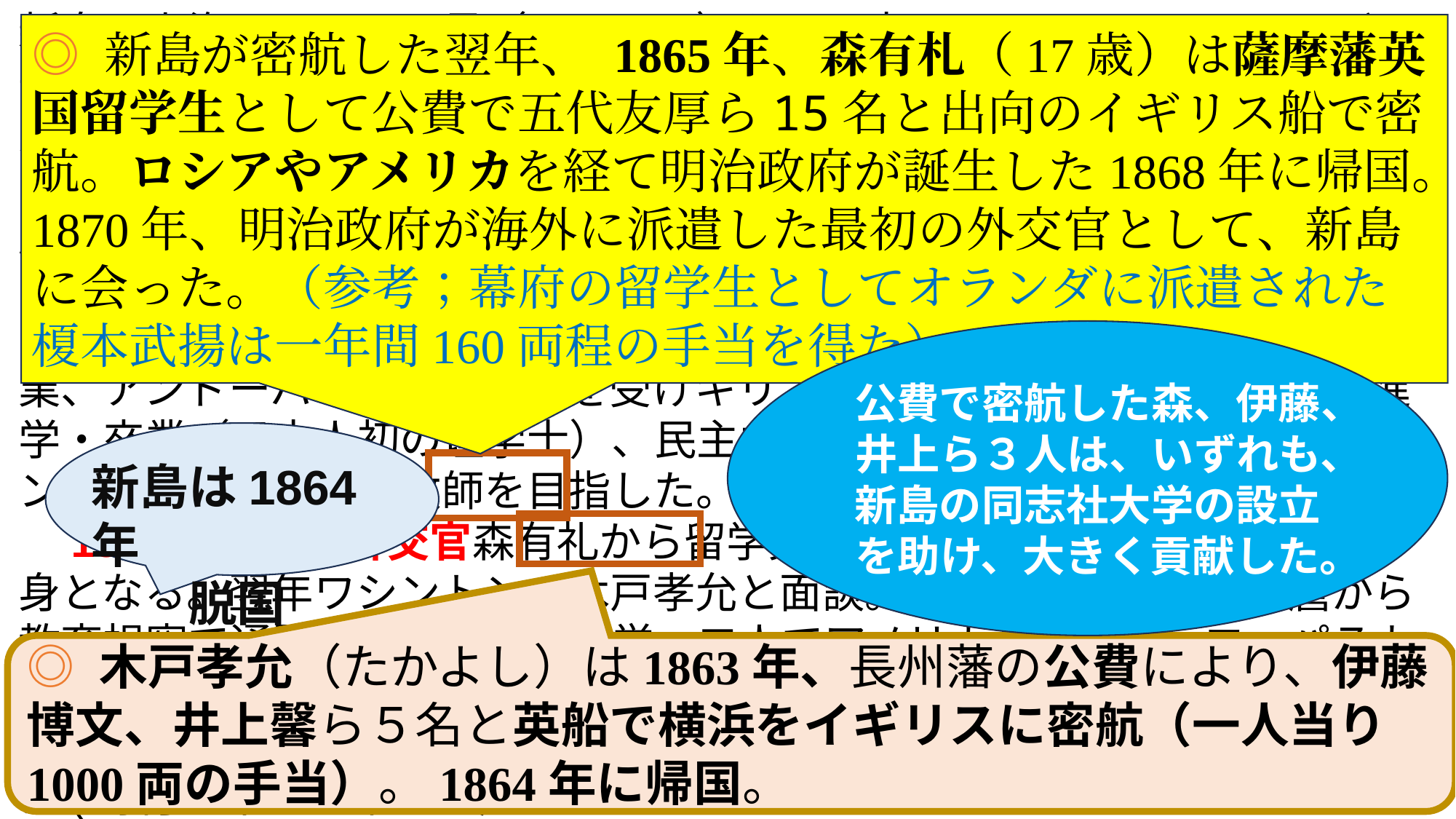

新島は上海でベルリン号（207トン）から三本マストのワイルド・ロバー号(1100トン）に移り、憧れのボストンに1865年7月20日に着いた。乗員は下船、残された新島は孤独と不安の中で過ごした。３ヶ月後にS・テイラー船長の手紙を見たと船主ハーディー夫妻が現れ、新島が書き上げた脱国の理由書に感激。物心両面で支えると決心。Joseph Hardy neesimaと名付けた。
    ジョセフはハーディー氏の援助でフィリップス・アカデミーに編入・卒業、アンドーバー教会で洗礼を受けキリスト教徒に、アマースト大学へ進学・卒業（日本人初の理学士）、民主主義、自由主義に触れ、成長し、アンドーバー神学校で牧師を目指した。
　1871年新島は外交官森有礼から留学免許状と旅券が届けられ、自由の身となる。翌年ワシントンで木戸孝允と面談。文部理事官田中不二麿から教育視察で通訳を委嘱され、休学、二人でアメリカ東部とヨーロッパ７カ国を視察、ベルリンで復命報告書を作成。1873年に神学校に復帰。翌年日本通信員に。海外伝道協会総会でキリスト教主義大学を日本に作ると訴え(寄付5千ドル集まる）、
　1874年11月26日、横浜入港。10年ぶりの帰国（31歳）。
◎ 新島が密航した翌年、 1865年、森有札（17歳）は薩摩藩英国留学生として公費で五代友厚ら15名と出向のイギリス船で密航。ロシアやアメリカを経て明治政府が誕生した1868年に帰国。1870年、明治政府が海外に派遣した最初の外交官として、新島に会った。（参考；幕府の留学生としてオランダに派遣された榎本武揚は一年間160両程の手当を得た）
公費で密航した森、伊藤、井上ら３人は、いずれも、新島の同志社大学の設立を助け、大きく貢献した。

新島は1864年
　　脱国

◎ 木戸孝允（たかよし）は1863年、長州藩の公費により、伊藤博文、井上馨ら５名と英船で横浜をイギリスに密航（一人当り1000両の手当）。1864年に帰国。